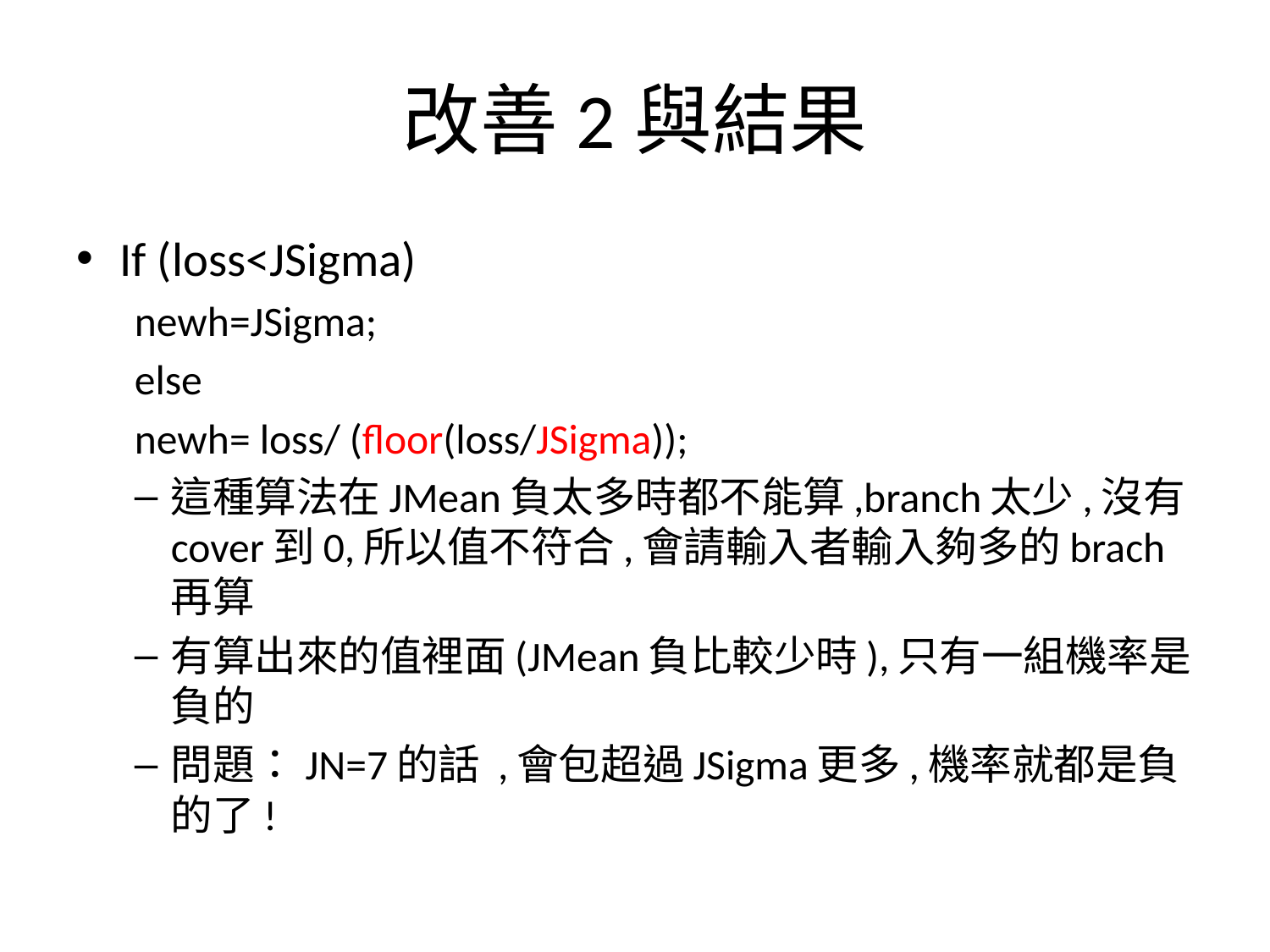

# 改善2與結果
If (loss<JSigma)
	newh=JSigma;
else
	newh= loss/ (floor(loss/JSigma));
這種算法在JMean負太多時都不能算,branch太少,沒有cover到0,所以值不符合,會請輸入者輸入夠多的brach再算
有算出來的值裡面(JMean負比較少時),只有一組機率是負的
問題：JN=7的話 ,會包超過JSigma更多,機率就都是負的了!